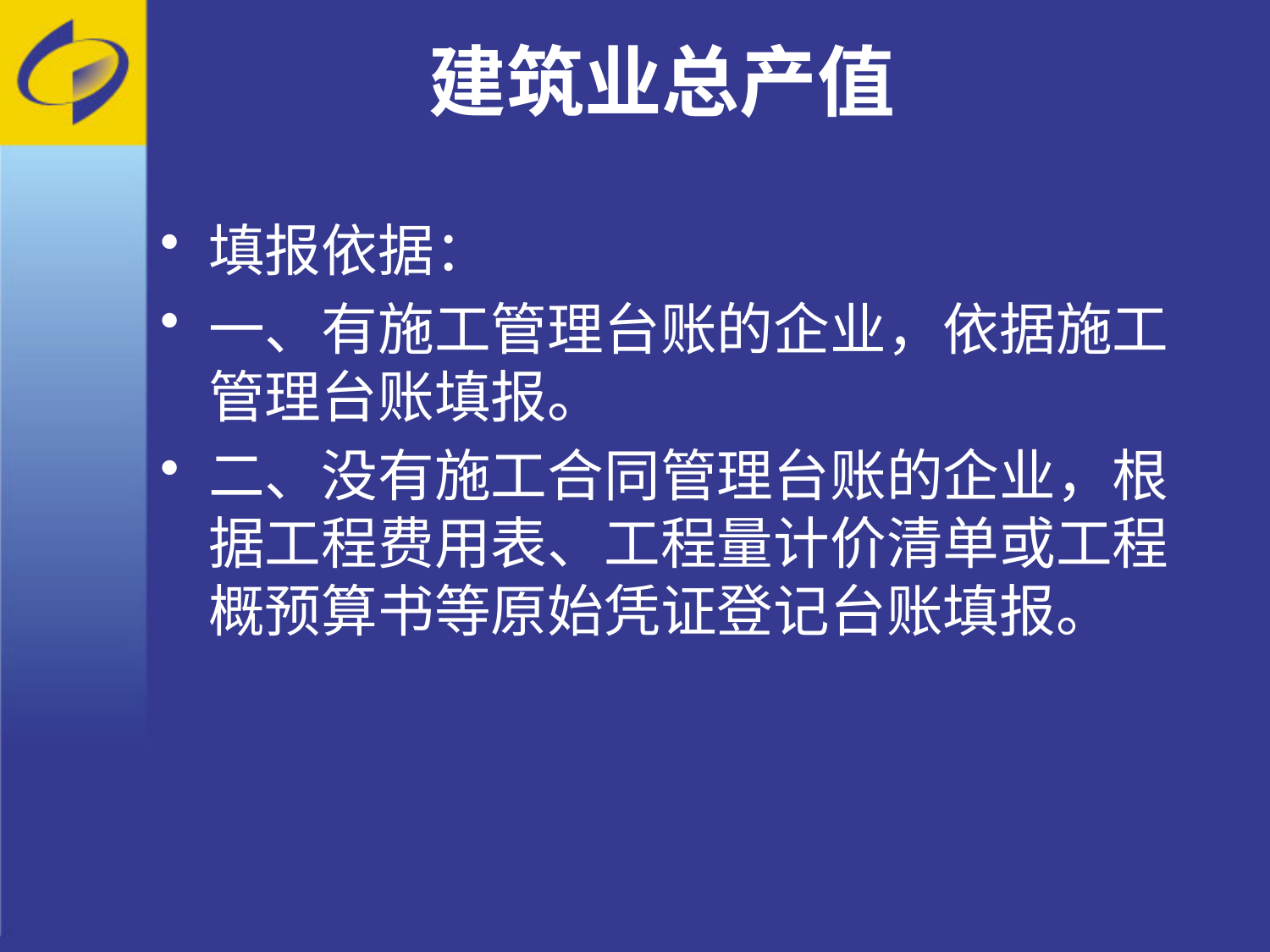

# 建筑业总产值
填报依据：
一、有施工管理台账的企业，依据施工管理台账填报。
二、没有施工合同管理台账的企业，根据工程费用表、工程量计价清单或工程概预算书等原始凭证登记台账填报。